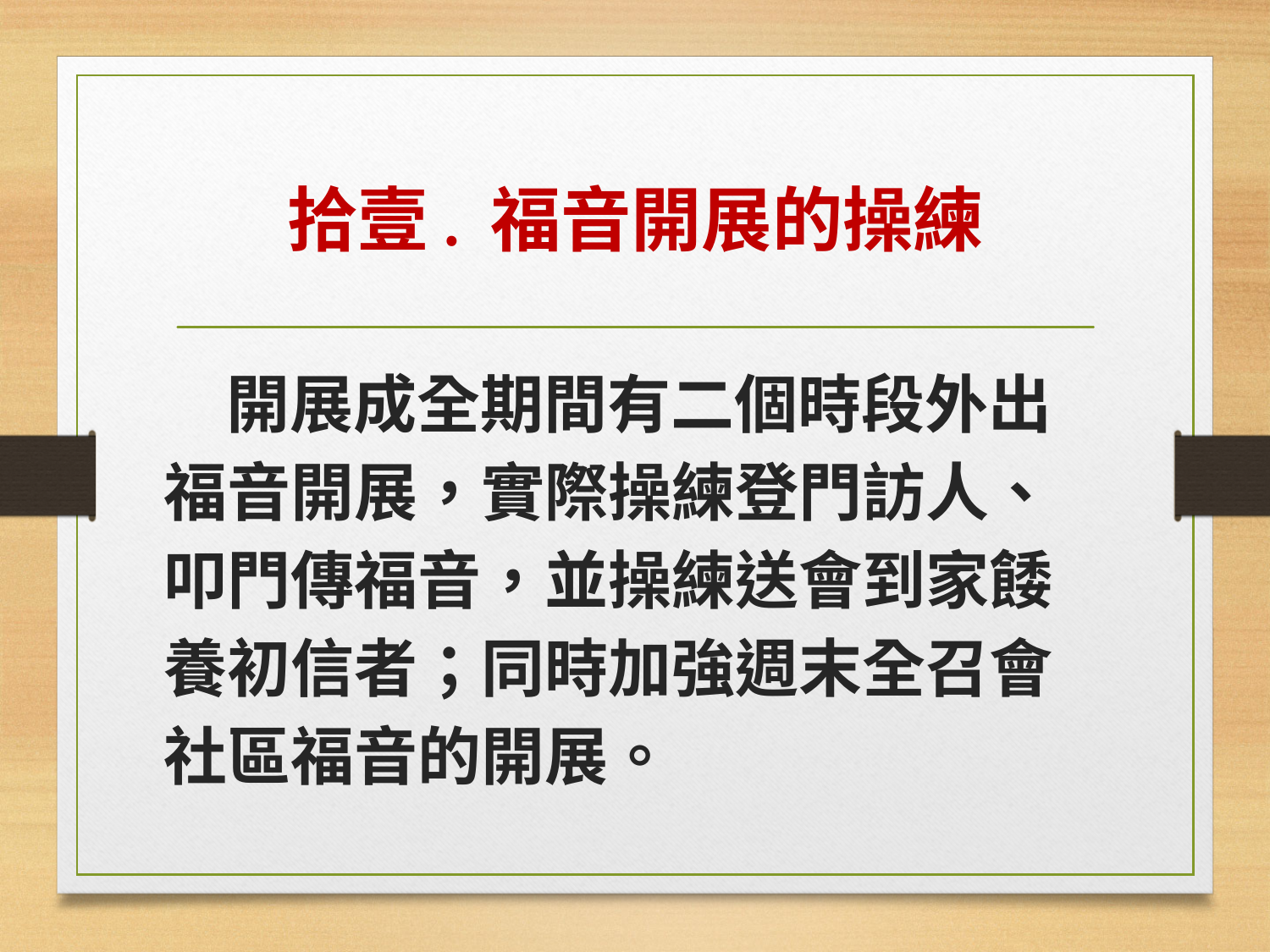

# 拾壹. 福音開展的操練
開展成全期間有二個時段外出福音開展，實際操練登門訪人、叩門傳福音，並操練送會到家餧養初信者；同時加強週末全召會社區福音的開展。